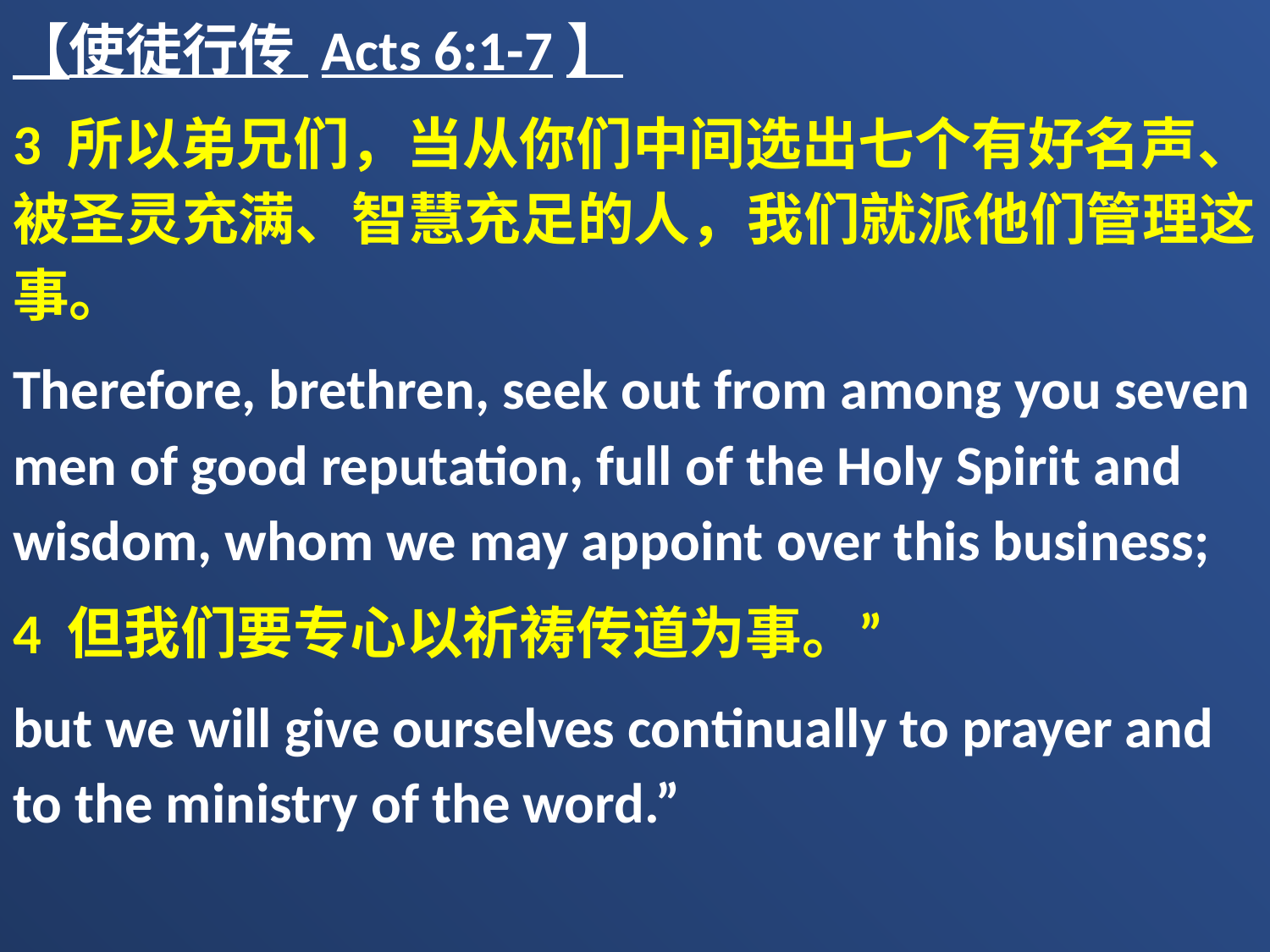

【使徒行传 Acts 6:1-7】
3 所以弟兄们，当从你们中间选出七个有好名声、被圣灵充满、智慧充足的人，我们就派他们管理这事。
Therefore, brethren, seek out from among you seven men of good reputation, full of the Holy Spirit and wisdom, whom we may appoint over this business;
4 但我们要专心以祈祷传道为事。”
but we will give ourselves continually to prayer and to the ministry of the word.”